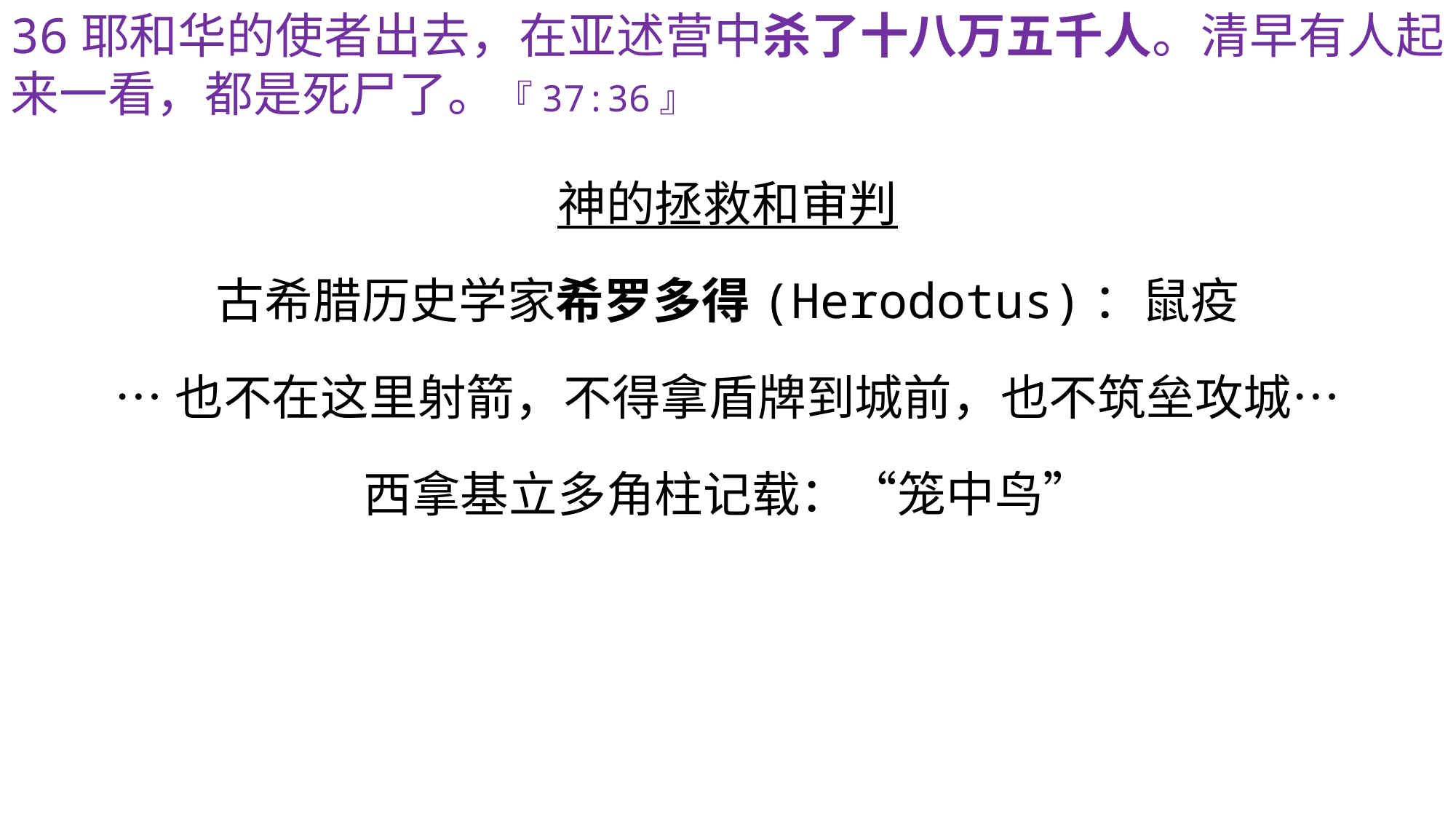

36耶和华的使者出去，在亚述营中杀了十八万五千人。清早有人起来一看，都是死尸了。『37:36』
神的拯救和审判
古希腊历史学家希罗多得(Herodotus)：鼠疫
…也不在这里射箭，不得拿盾牌到城前，也不筑垒攻城…
西拿基立多角柱记载：“笼中鸟”